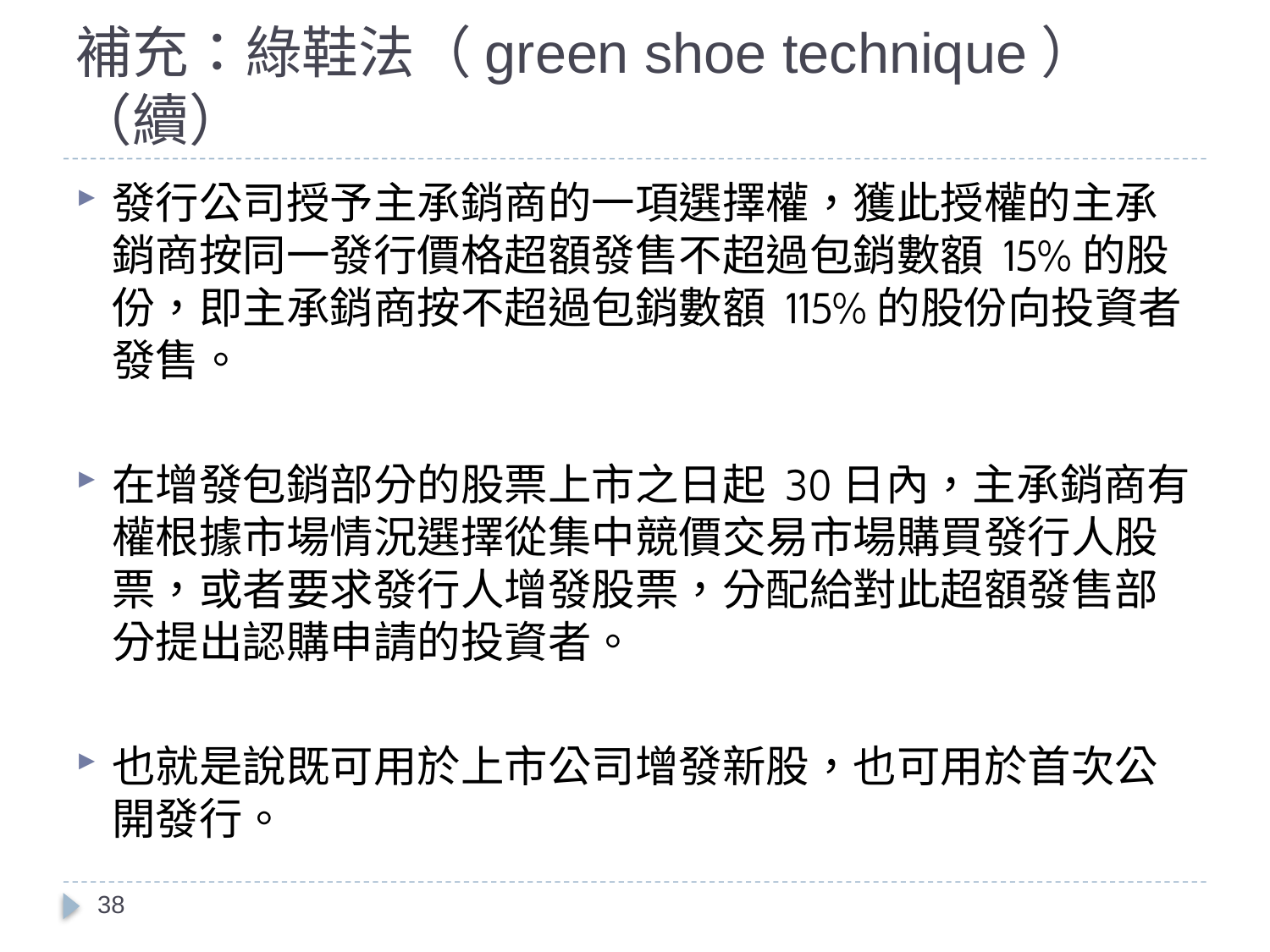

# 補充：綠鞋法（green shoe technique）（續）
發行公司授予主承銷商的一項選擇權，獲此授權的主承銷商按同一發行價格超額發售不超過包銷數額 15%的股份，即主承銷商按不超過包銷數額 115%的股份向投資者發售。

在增發包銷部分的股票上市之日起 30日內，主承銷商有權根據市場情況選擇從集中競價交易市場購買發行人股票，或者要求發行人增發股票，分配給對此超額發售部分提出認購申請的投資者。

也就是說既可用於上市公司增發新股，也可用於首次公開發行。
38